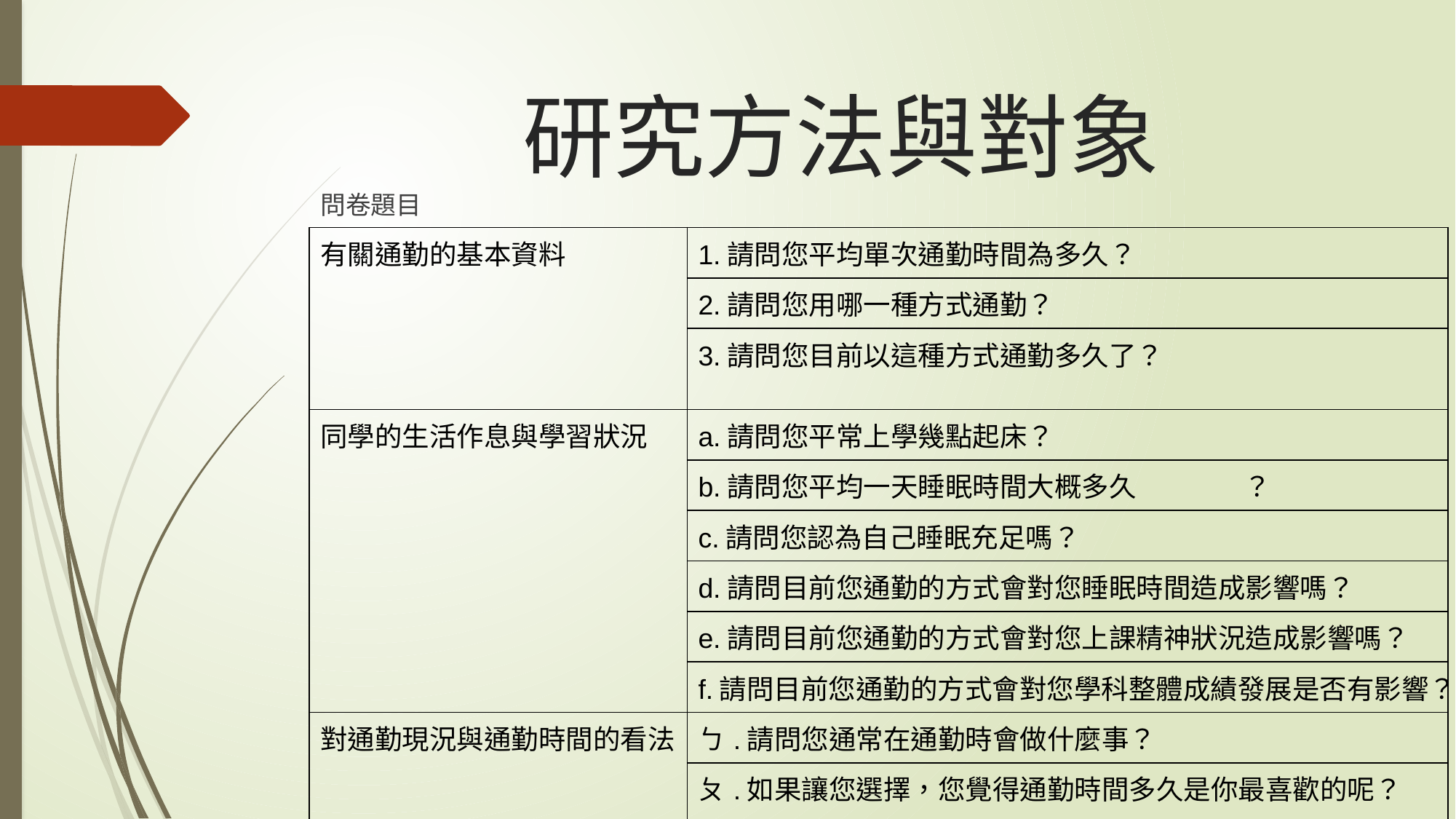

# 研究方法與對象
問卷題目
| 有關通勤的基本資料 | 1.請問您平均單次通勤時間為多久？ |
| --- | --- |
|  | 2.請問您用哪一種方式通勤？ |
|  | 3.請問您目前以這種方式通勤多久了？ |
| 同學的生活作息與學習狀況 | a.請問您平常上學幾點起床？ |
|  | b.請問您平均一天睡眠時間大概多久 ？ |
|  | c.請問您認為自己睡眠充足嗎？ |
|  | d.請問目前您通勤的方式會對您睡眠時間造成影響嗎？ |
|  | e.請問目前您通勤的方式會對您上課精神狀況造成影響嗎？ |
|  | f.請問目前您通勤的方式會對您學科整體成績發展是否有影響？ |
| 對通勤現況與通勤時間的看法 | ㄅ.請問您通常在通勤時會做什麼事？ |
|  | ㄆ.如果讓您選擇，您覺得通勤時間多久是你最喜歡的呢？ |